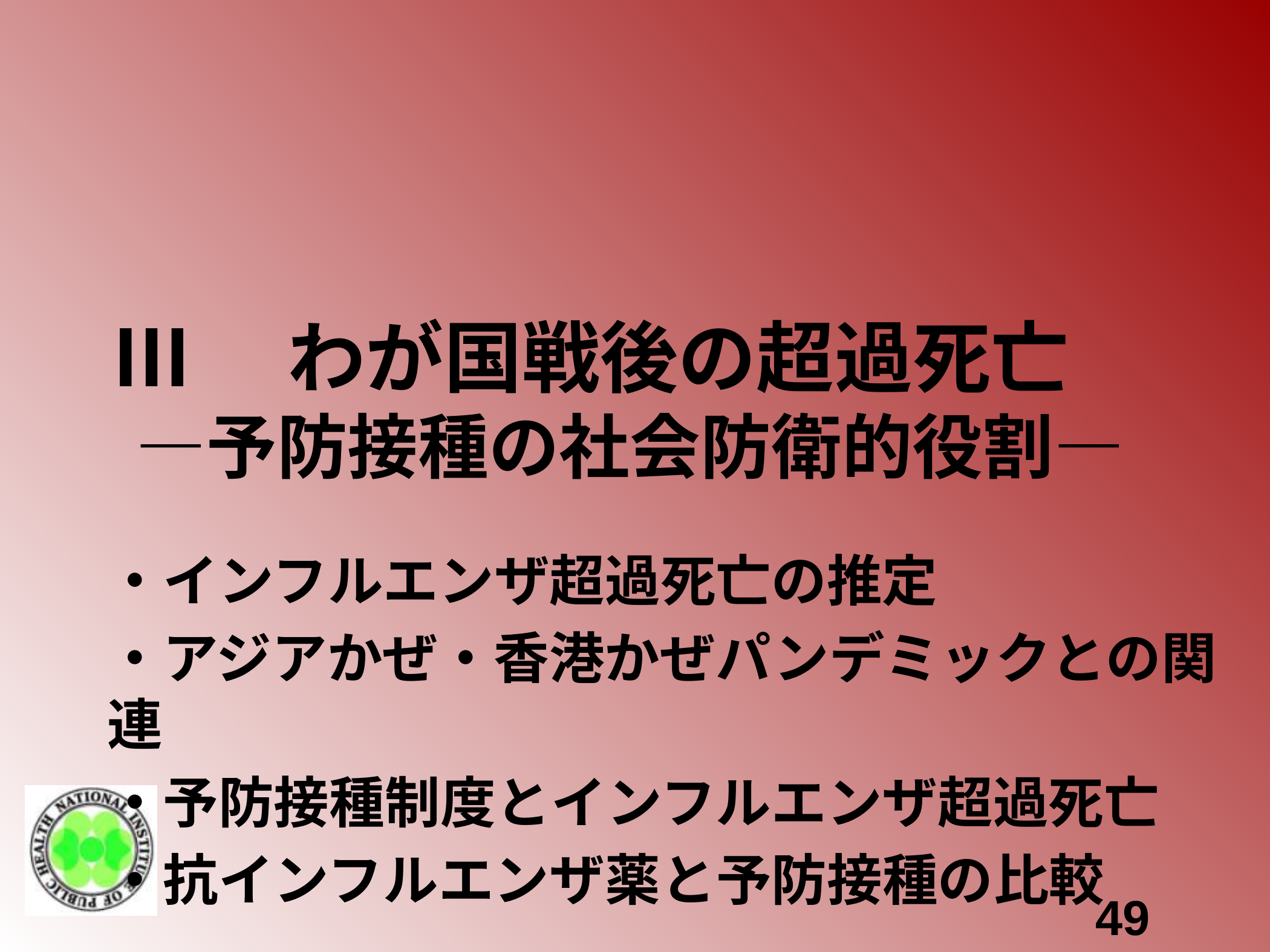

# Ⅲ　わが国戦後の超過死亡　 ―予防接種の社会防衛的役割―
・インフルエンザ超過死亡の推定
・アジアかぜ・香港かぜパンデミックとの関連
・予防接種制度とインフルエンザ超過死亡
・抗インフルエンザ薬と予防接種の比較